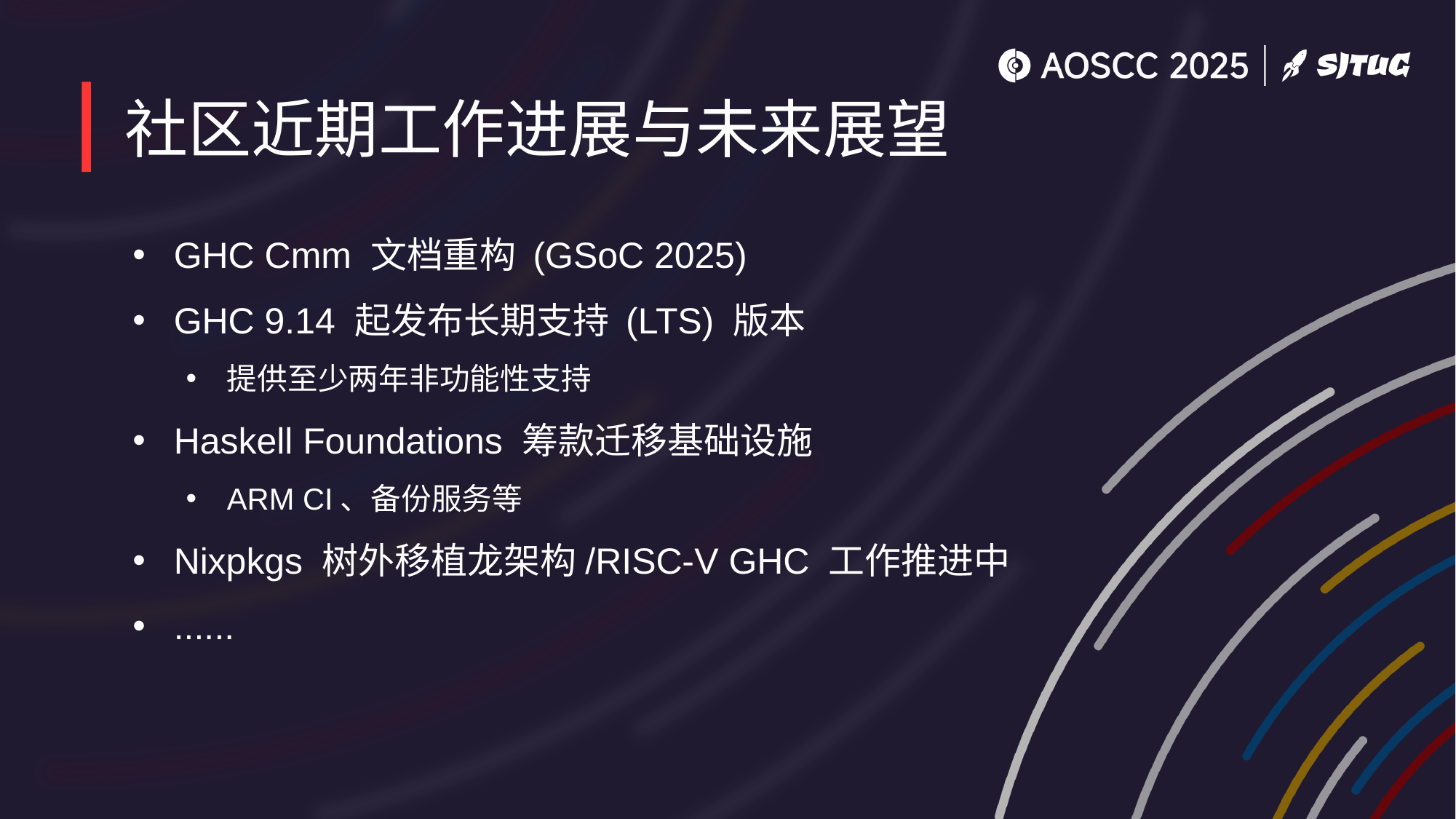

# 社区近期工作进展与未来展望
GHC Cmm 文档重构 (GSoC 2025)
GHC 9.14 起发布长期支持 (LTS) 版本
提供至少两年非功能性支持
Haskell Foundations 筹款迁移基础设施
ARM CI、备份服务等
Nixpkgs 树外移植龙架构/RISC-V GHC 工作推进中
......